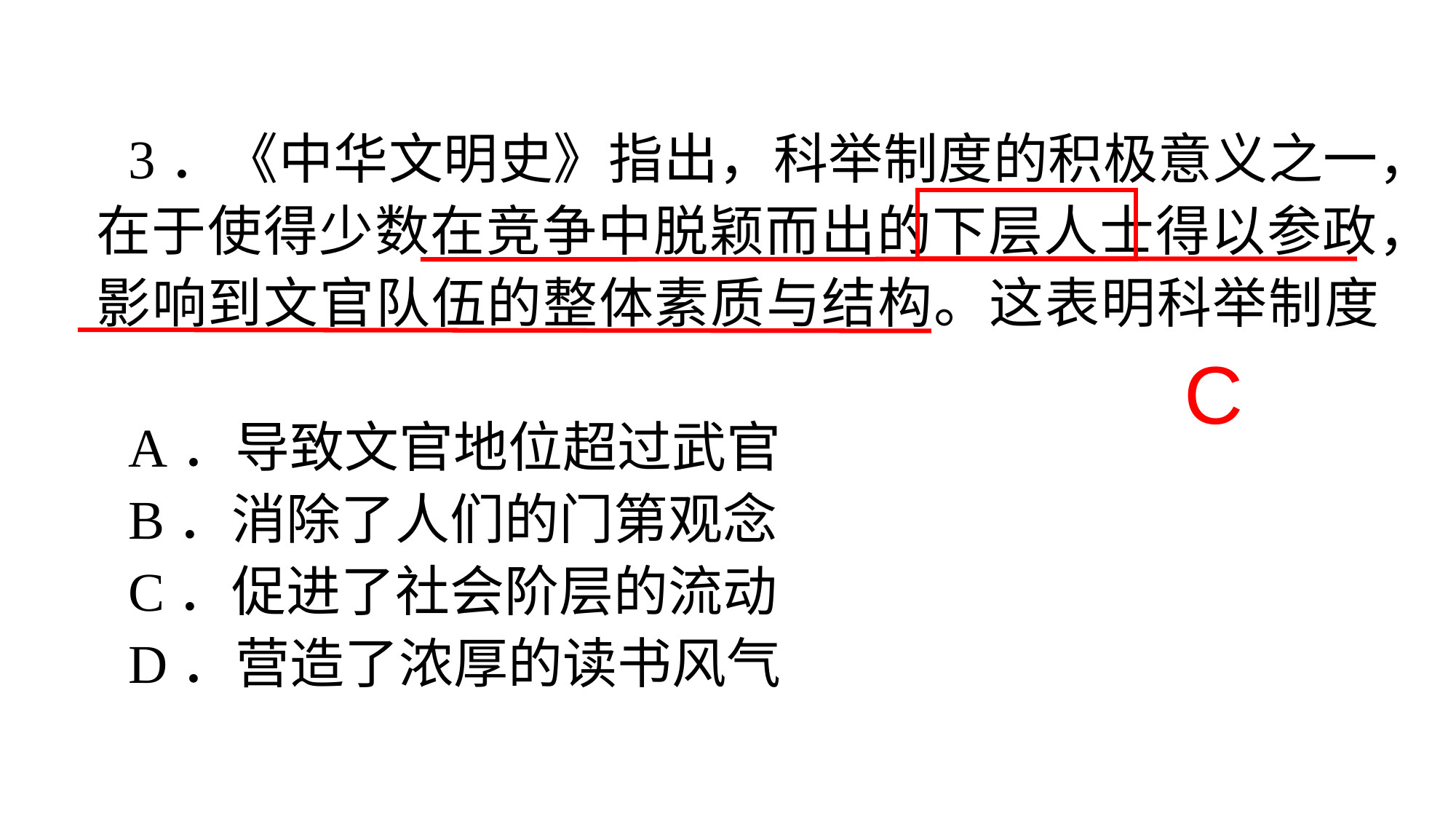

3．《中华文明史》指出，科举制度的积极意义之一，在于使得少数在竞争中脱颖而出的下层人士得以参政，影响到文官队伍的整体素质与结构。这表明科举制度
A．导致文官地位超过武官
B．消除了人们的门第观念
C．促进了社会阶层的流动
D．营造了浓厚的读书风气

C